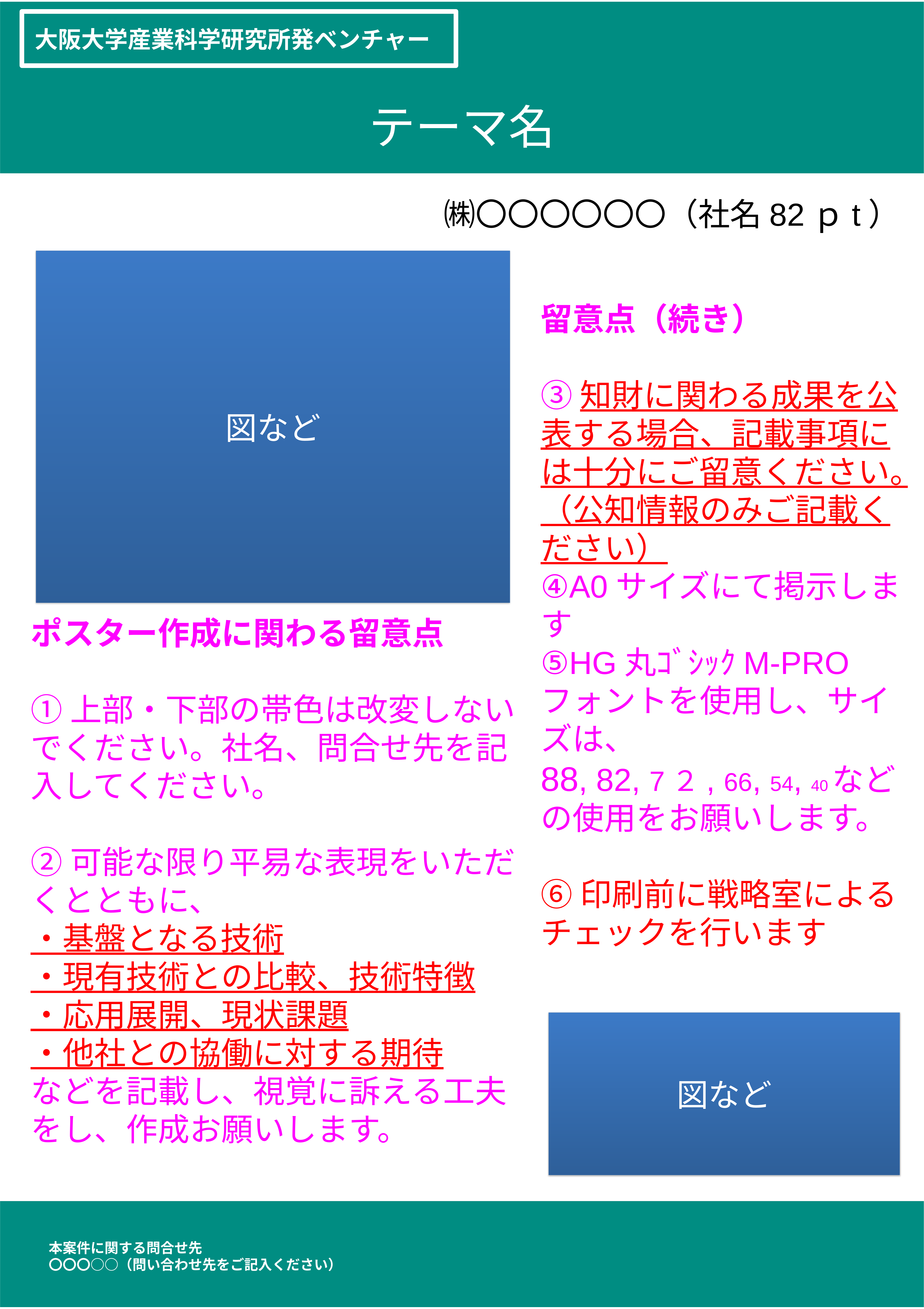

大阪大学産業科学研究所発ベンチャー
テーマ名
㈱〇〇〇〇〇〇（社名82ｐt）
図など
留意点（続き）

➂知財に関わる成果を公表する場合、記載事項には十分にご留意ください。
（公知情報のみご記載ください）
④A0サイズにて掲示します
⑤HG丸ｺﾞｼｯｸM-PROフォントを使用し、サイズは、
88, 82, 7２, 66, 54, 40などの使用をお願いします。

⑥印刷前に戦略室によるチェックを行います

ポスター作成に関わる留意点

①上部・下部の帯色は改変しないでください。社名、問合せ先を記入してください。

②可能な限り平易な表現をいただくとともに、
・基盤となる技術
・現有技術との比較、技術特徴
・応用展開、現状課題
・他社との協働に対する期待
などを記載し、視覚に訴える工夫をし、作成お願いします。
図など
本案件に関する問合せ先
〇〇〇○○（問い合わせ先をご記入ください）